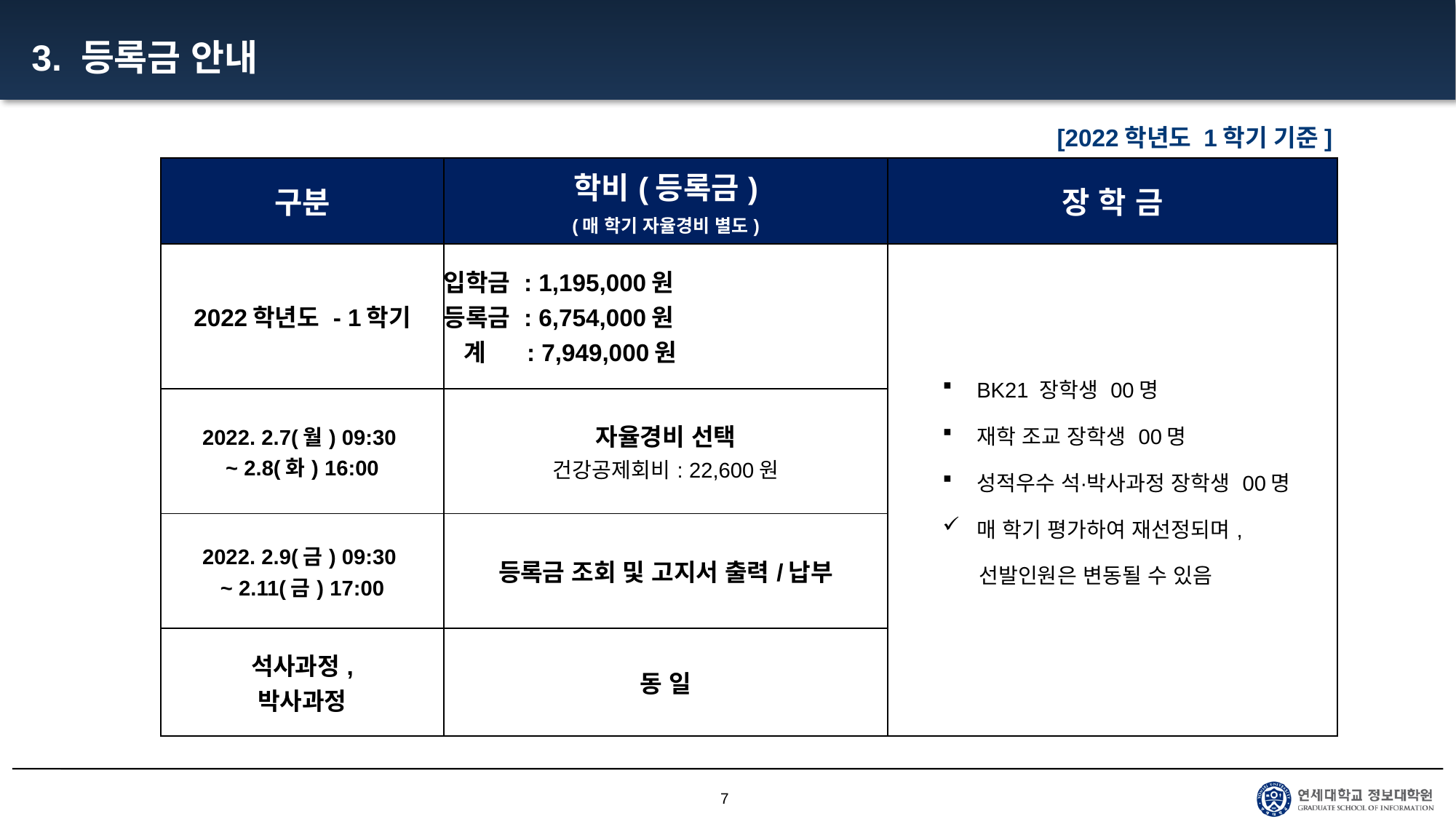

3. 등록금 안내
[2022학년도 1학기 기준]
| 구분 | 학비(등록금) (매 학기 자율경비 별도) | 장 학 금 |
| --- | --- | --- |
| 2022학년도 - 1학기 | 입학금 : 1,195,000원 등록금 : 6,754,000원 계 : 7,949,000원 | BK21 장학생 00명 재학 조교 장학생 00명 성적우수 석∙박사과정 장학생 00명 매 학기 평가하여 재선정되며, 선발인원은 변동될 수 있음 |
| 2022. 2.7(월) 09:30 ~ 2.8(화) 16:00 | 자율경비 선택 건강공제회비: 22,600원 |  |
| 2022. 2.9(금) 09:30 ~ 2.11(금) 17:00 | 등록금 조회 및 고지서 출력/납부 |  |
| 석사과정, 박사과정 | 동 일 |  |